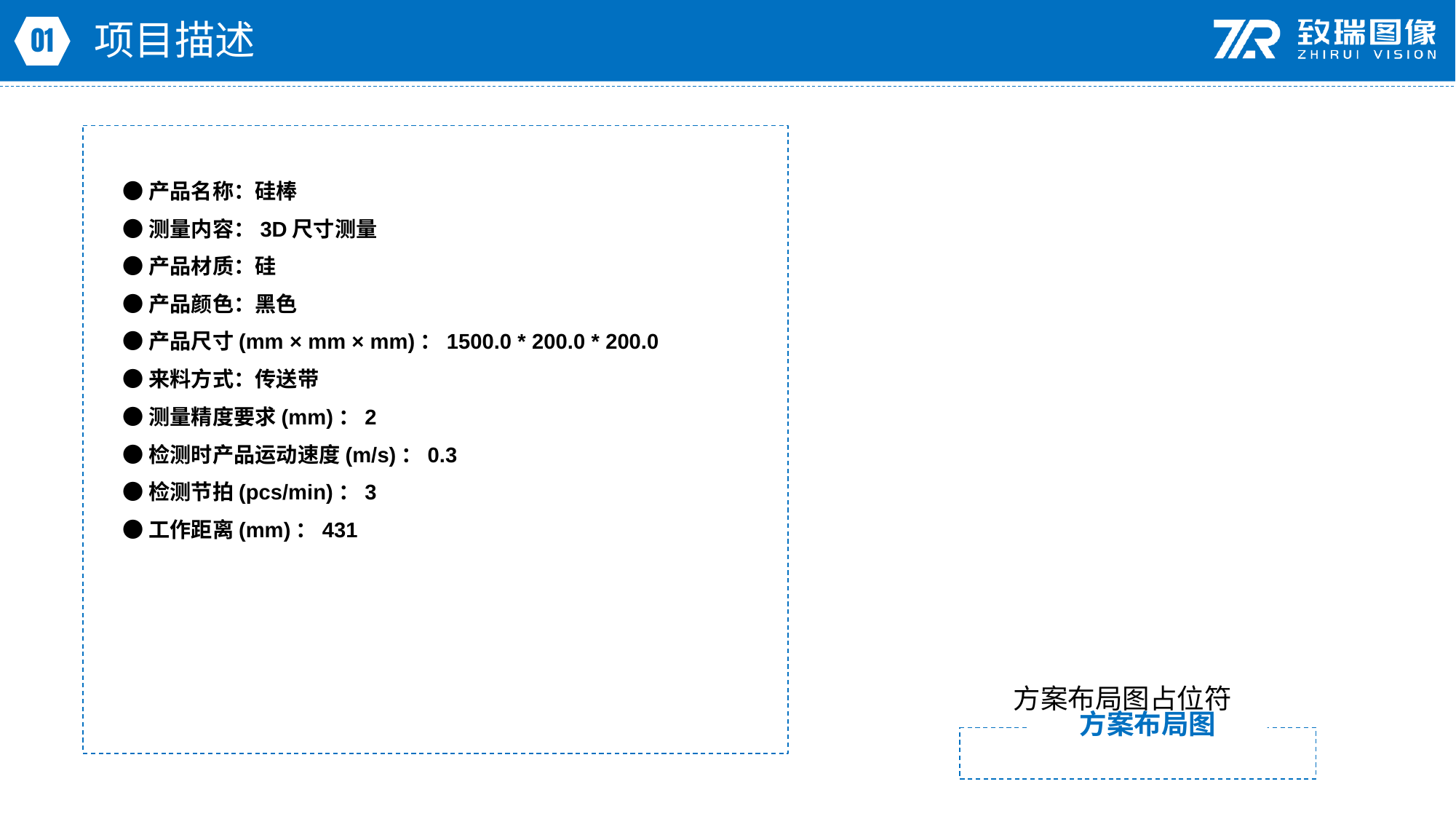

项目描述
01

●产品名称：硅棒
●测量内容：3D尺寸测量
●产品材质：硅
●产品颜色：黑色
●产品尺寸(mm × mm × mm)：1500.0 * 200.0 * 200.0
●来料方式：传送带
●测量精度要求(mm)：2
●检测时产品运动速度(m/s)：0.3
●检测节拍(pcs/min)：3
●工作距离(mm)：431
方案布局图占位符
方案布局图